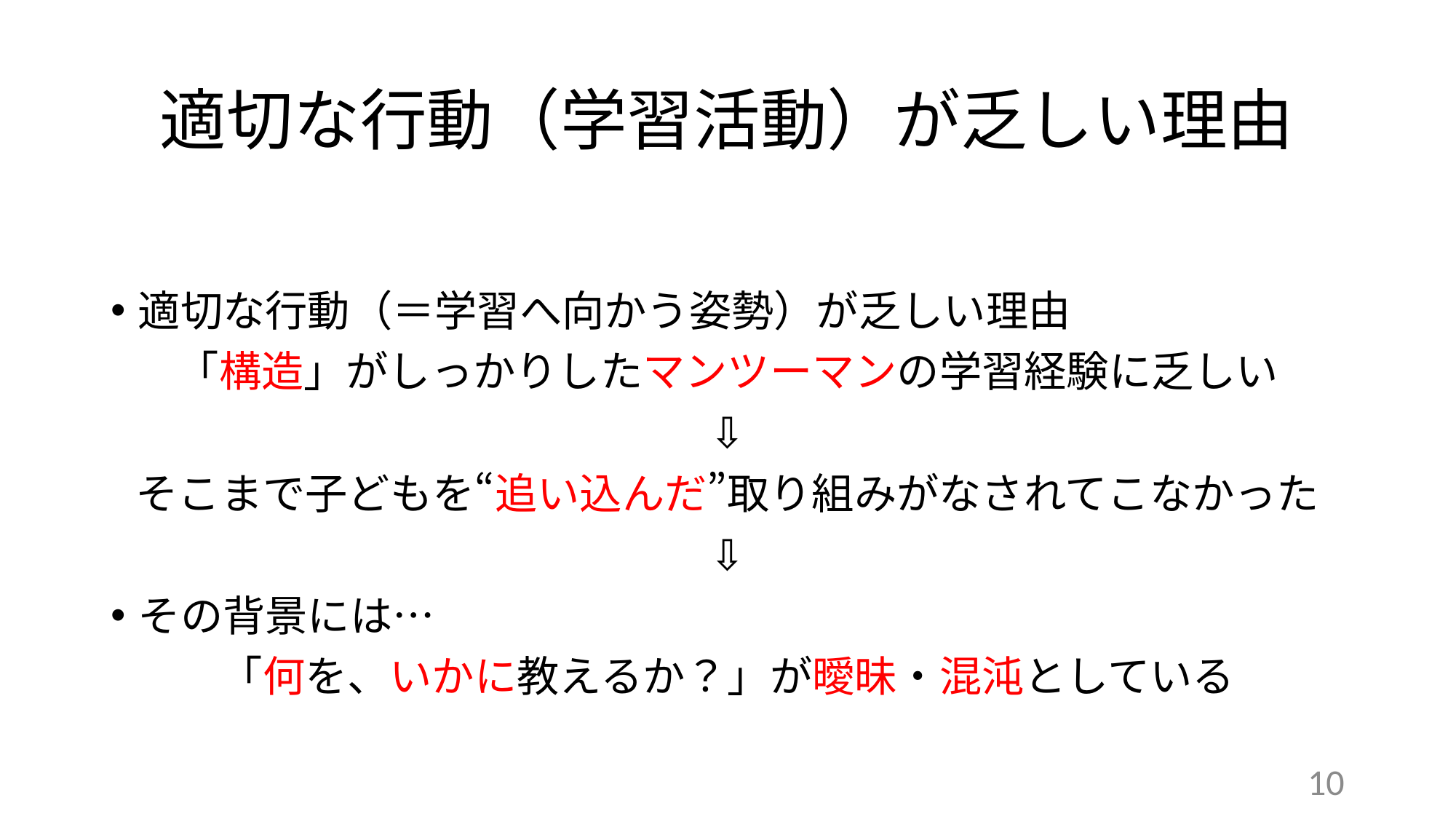

# 適切な行動（学習活動）が乏しい理由

適切な行動（＝学習へ向かう姿勢）が乏しい理由
「構造」がしっかりしたマンツーマンの学習経験に乏しい
⇩
そこまで子どもを“追い込んだ”取り組みがなされてこなかった
⇩
その背景には…
「何を、いかに教えるか？」が曖昧・混沌としている
10